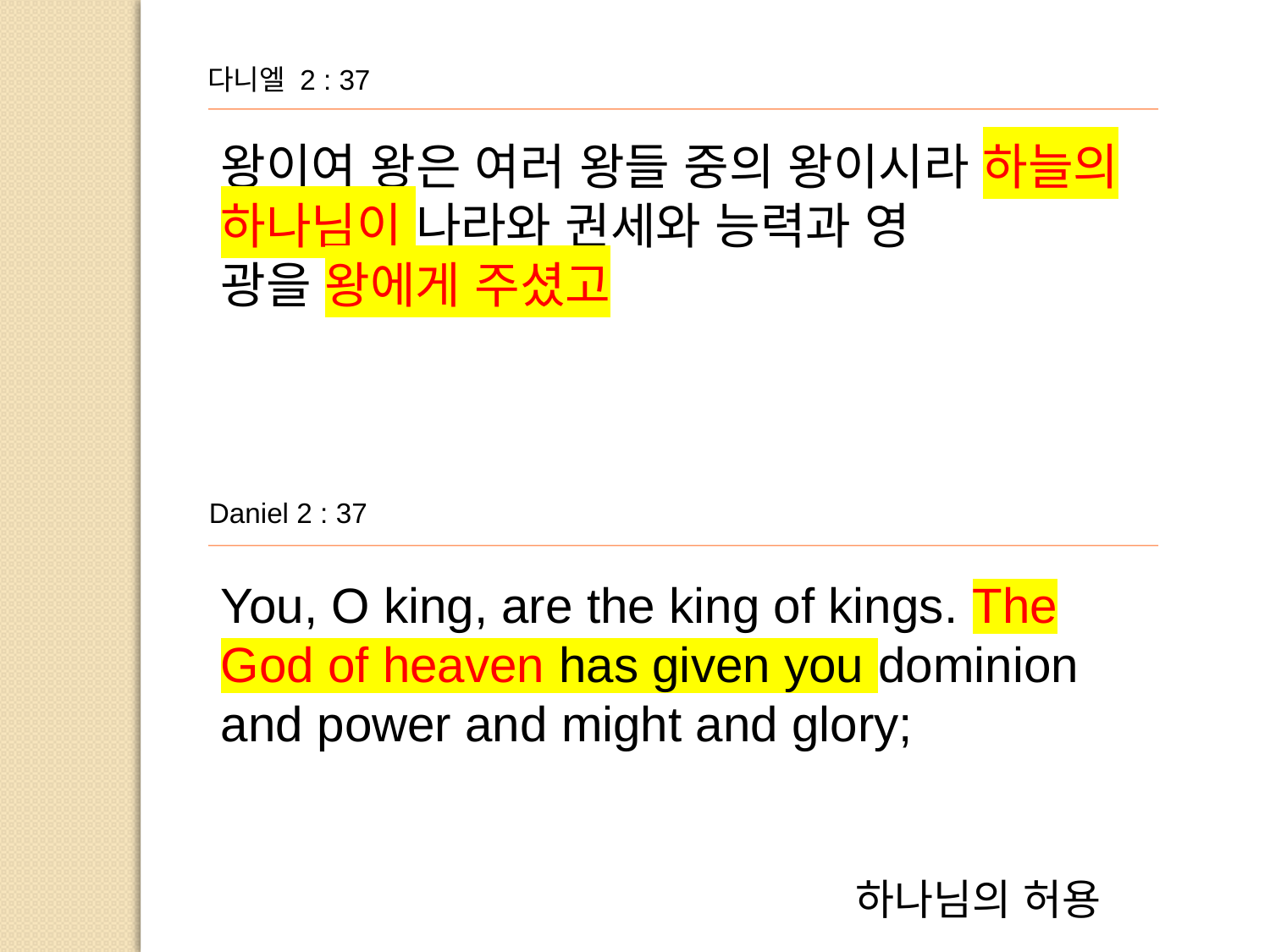

다니엘 2 : 37

왕이여 왕은 여러 왕들 중의 왕이시라 하늘의 하나님이 나라와 권세와 능력과 영
광을 왕에게 주셨고
Daniel 2 : 37

You, O king, are the king of kings. The God of heaven has given you dominion
and power and might and glory;
하나님의 허용